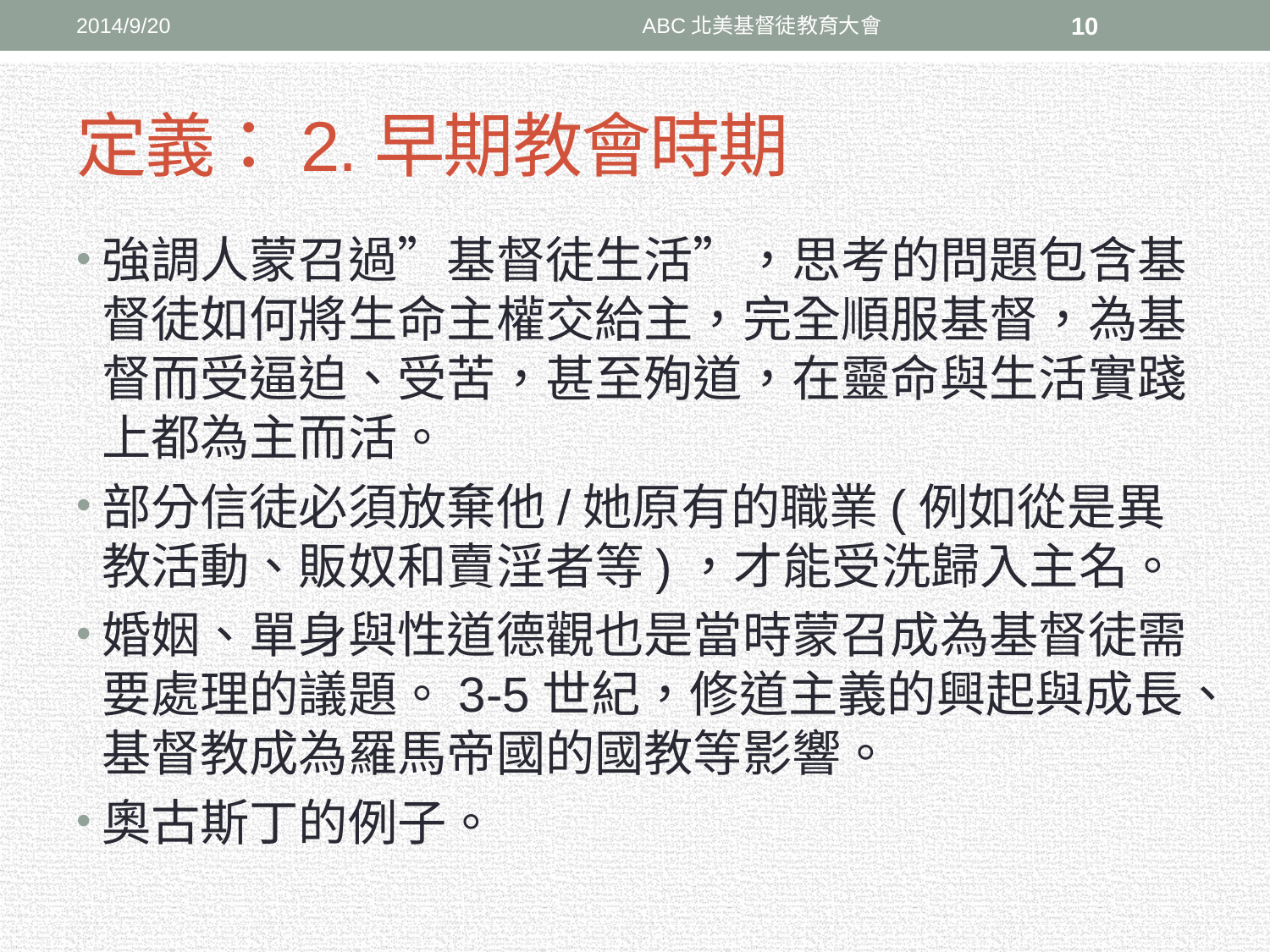

2014/9/20
ABC北美基督徒教育大會
10
# 定義：2.早期教會時期
強調人蒙召過”基督徒生活”，思考的問題包含基督徒如何將生命主權交給主，完全順服基督，為基督而受逼迫、受苦，甚至殉道，在靈命與生活實踐上都為主而活。
部分信徒必須放棄他/她原有的職業(例如從是異教活動、販奴和賣淫者等)，才能受洗歸入主名。
婚姻、單身與性道德觀也是當時蒙召成為基督徒需要處理的議題。3-5世紀，修道主義的興起與成長、基督教成為羅馬帝國的國教等影響。
奧古斯丁的例子。